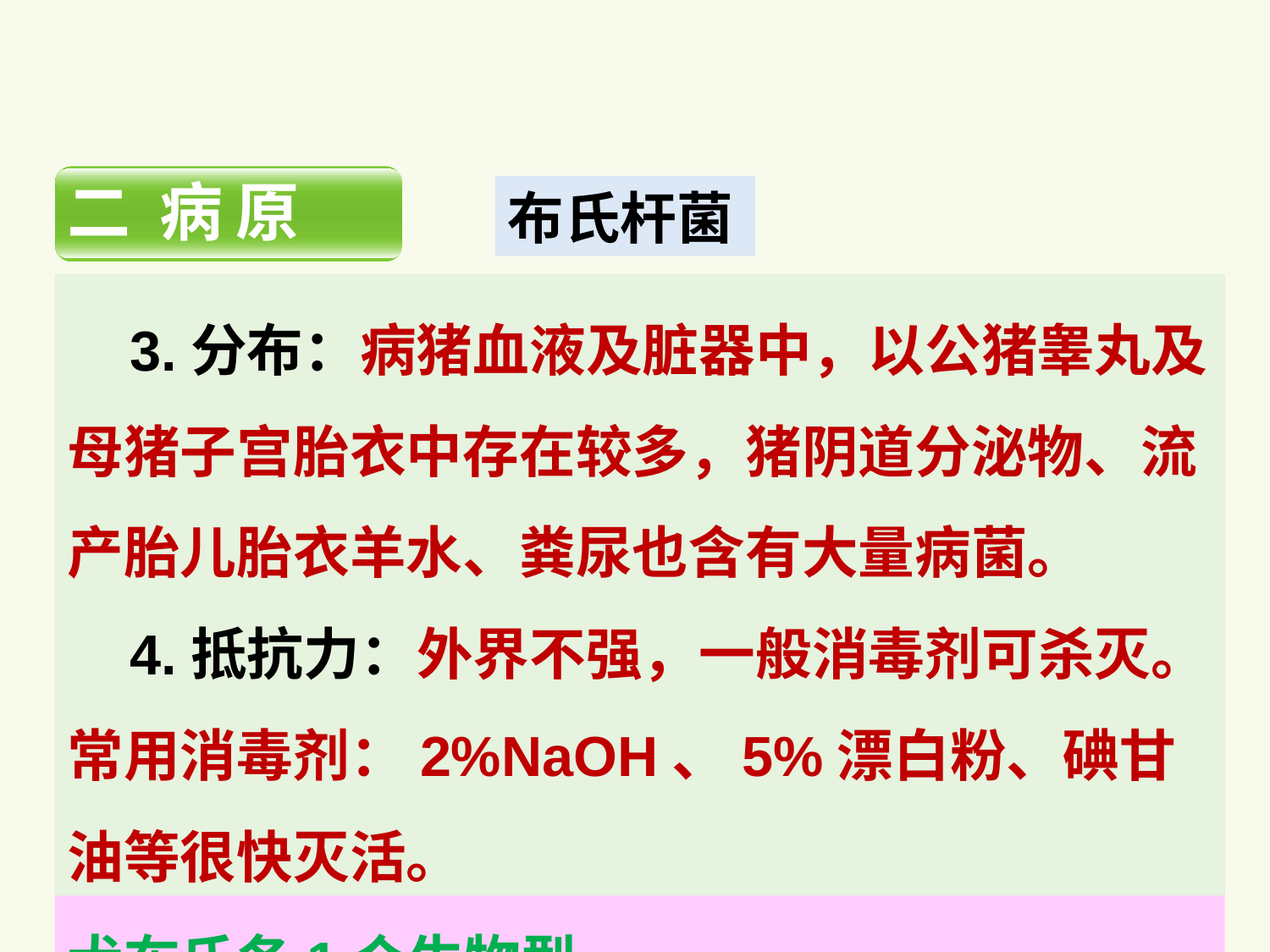

二  病 原
布氏杆菌
    3.分布：病猪血液及脏器中，以公猪睾丸及母猪子宫胎衣中存在较多，猪阴道分泌物、流产胎儿胎衣羊水、粪尿也含有大量病菌。
    4.抵抗力：外界不强，一般消毒剂可杀灭。常用消毒剂：2%NaOH、5%漂白粉、碘甘油等很快灭活。
    1.形态：短而宽的小杆菌，近似球形，G-。
    2.生物型：根据血清学特性，生长特性，对某些染料抑制作用等不同可分为6种20个生物型，即猪布氏杆菌有5个生物型，牛流产布氏杆菌9个，羊3个，绵羊布氏、林鼠布氏、犬布氏各1个生物型。